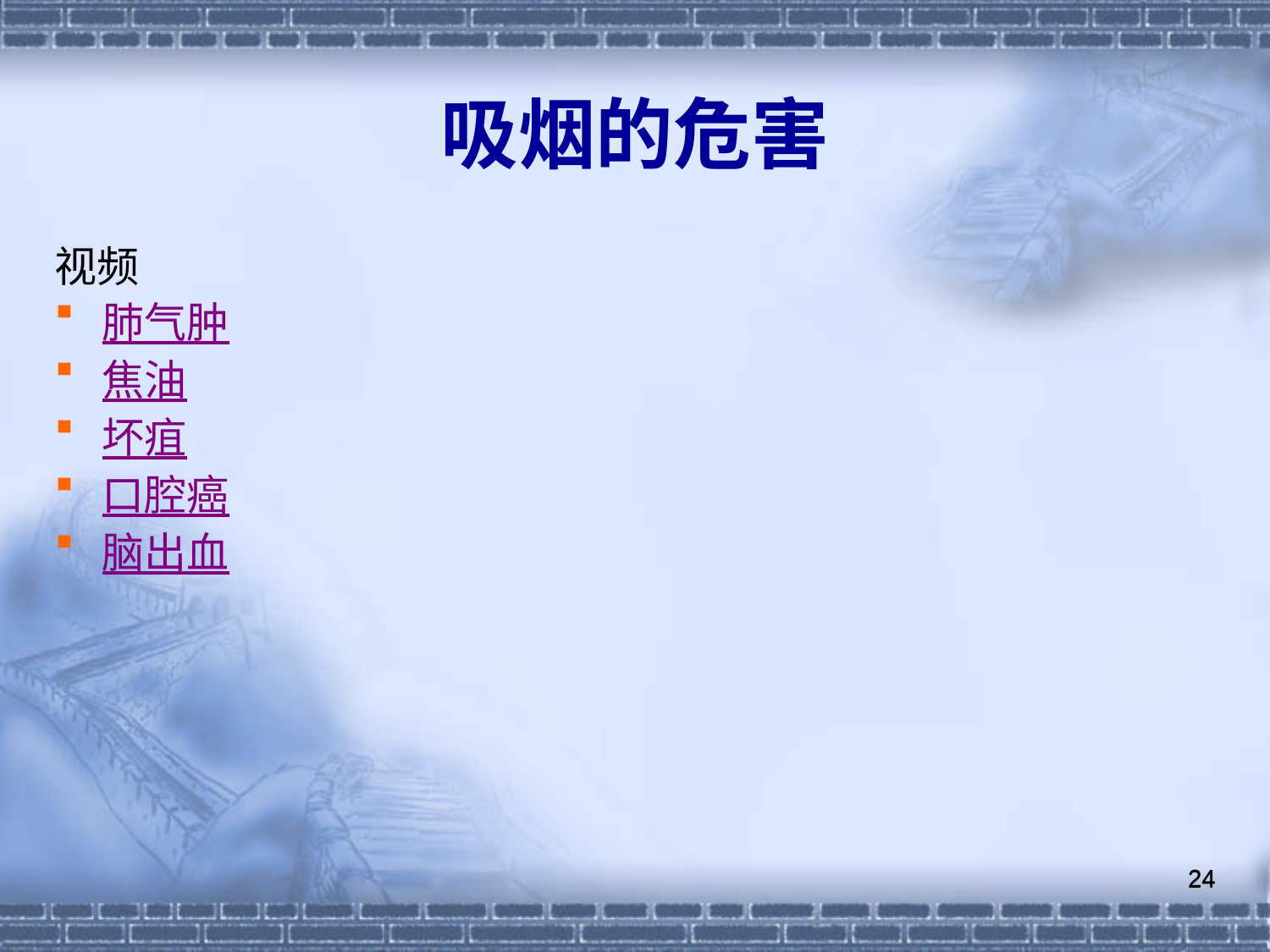

吸烟的危害
视频
肺气肿
焦油
坏疽
口腔癌
脑出血

24
24